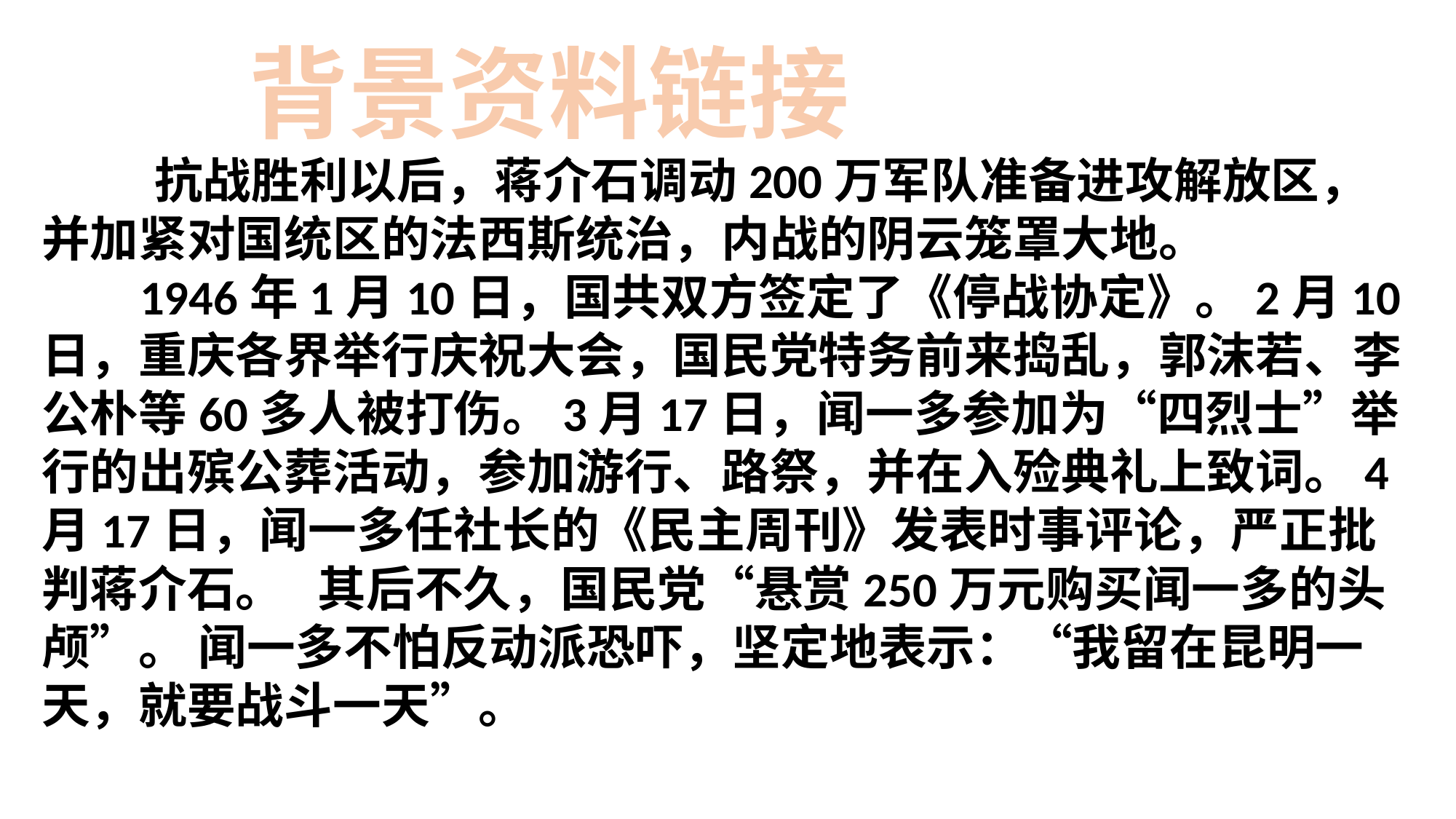

# 背景资料链接

          抗战胜利以后，蒋介石调动200万军队准备进攻解放区，并加紧对国统区的法西斯统治，内战的阴云笼罩大地。
         1946年1月10日，国共双方签定了《停战协定》。2月10日，重庆各界举行庆祝大会，国民党特务前来捣乱，郭沫若、李公朴等60多人被打伤。3月17日，闻一多参加为“四烈士”举行的出殡公葬活动，参加游行、路祭，并在入殓典礼上致词。4月17日，闻一多任社长的《民主周刊》发表时事评论，严正批判蒋介石。   其后不久，国民党“悬赏250万元购买闻一多的头颅”。 闻一多不怕反动派恐吓，坚定地表示：“我留在昆明一天，就要战斗一天”。